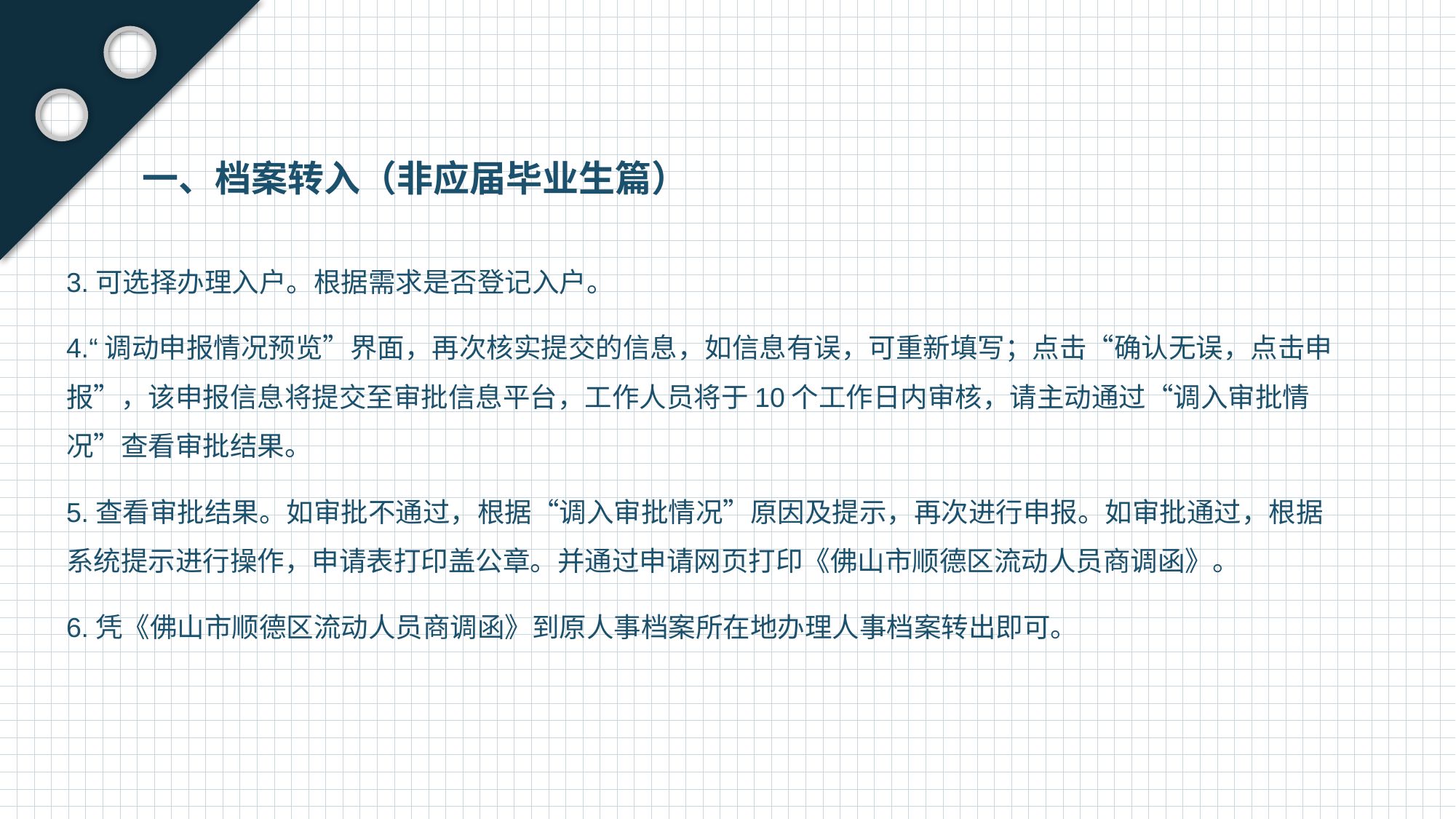

一、档案转入（非应届毕业生篇）
3.可选择办理入户。根据需求是否登记入户。
4.“调动申报情况预览”界面，再次核实提交的信息，如信息有误，可重新填写；点击“确认无误，点击申报”，该申报信息将提交至审批信息平台，工作人员将于10个工作日内审核，请主动通过“调入审批情况”查看审批结果。
5.查看审批结果。如审批不通过，根据“调入审批情况”原因及提示，再次进行申报。如审批通过，根据系统提示进行操作，申请表打印盖公章。并通过申请网页打印《佛山市顺德区流动人员商调函》。
6.凭《佛山市顺德区流动人员商调函》到原人事档案所在地办理人事档案转出即可。